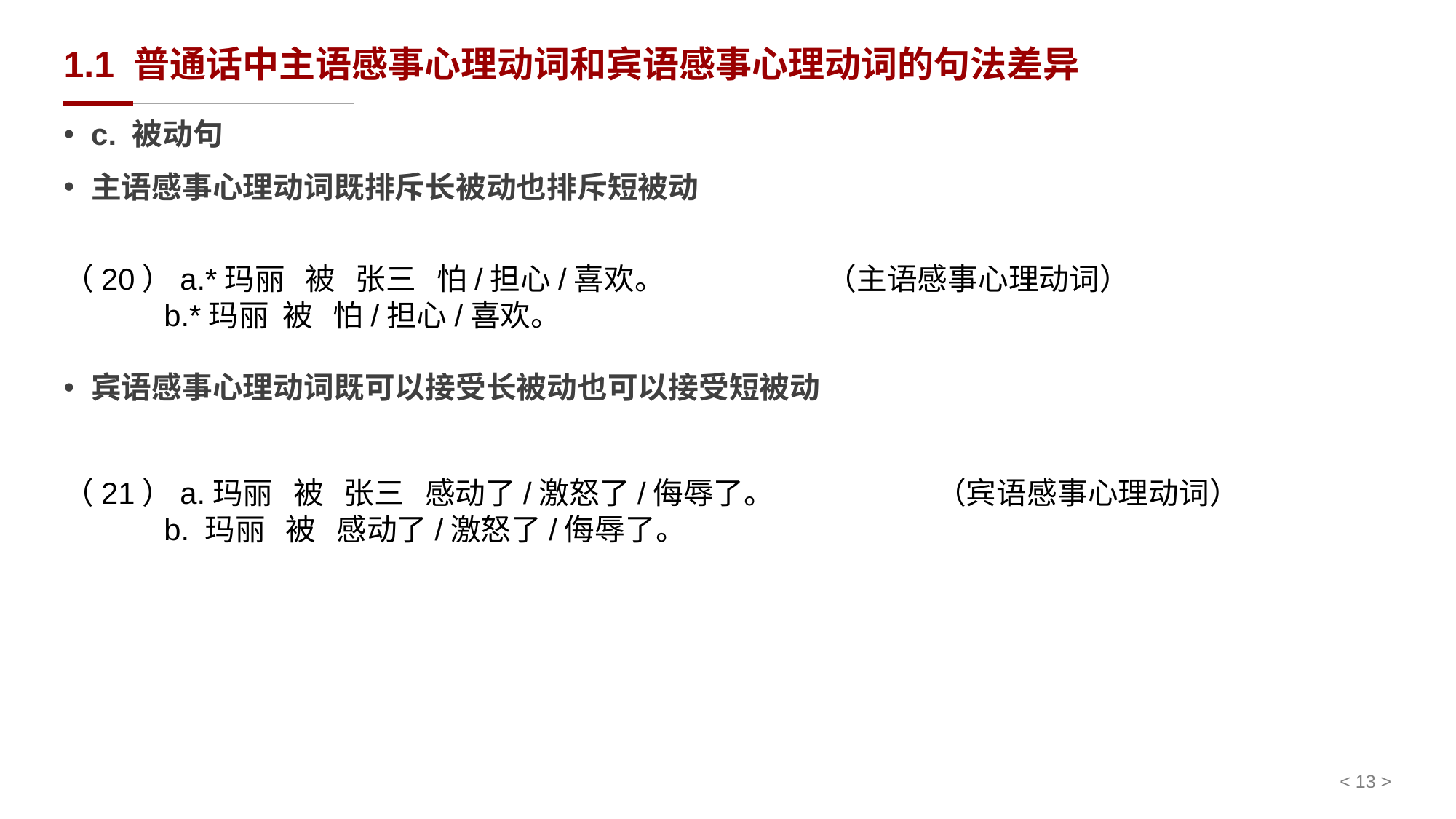

# 1.1 普通话中主语感事心理动词和宾语感事心理动词的句法差异
c. 被动句
主语感事心理动词既排斥长被动也排斥短被动

（20）a.*玛丽   被   张三   怕/担心/喜欢。                        （主语感事心理动词）
            b.*玛丽  被   怕/担心/喜欢。
宾语感事心理动词既可以接受长被动也可以接受短被动

（21）a.玛丽   被   张三   感动了/激怒了/侮辱了。                        （宾语感事心理动词）
            b. 玛丽   被   感动了/激怒了/侮辱了。
< 13 >